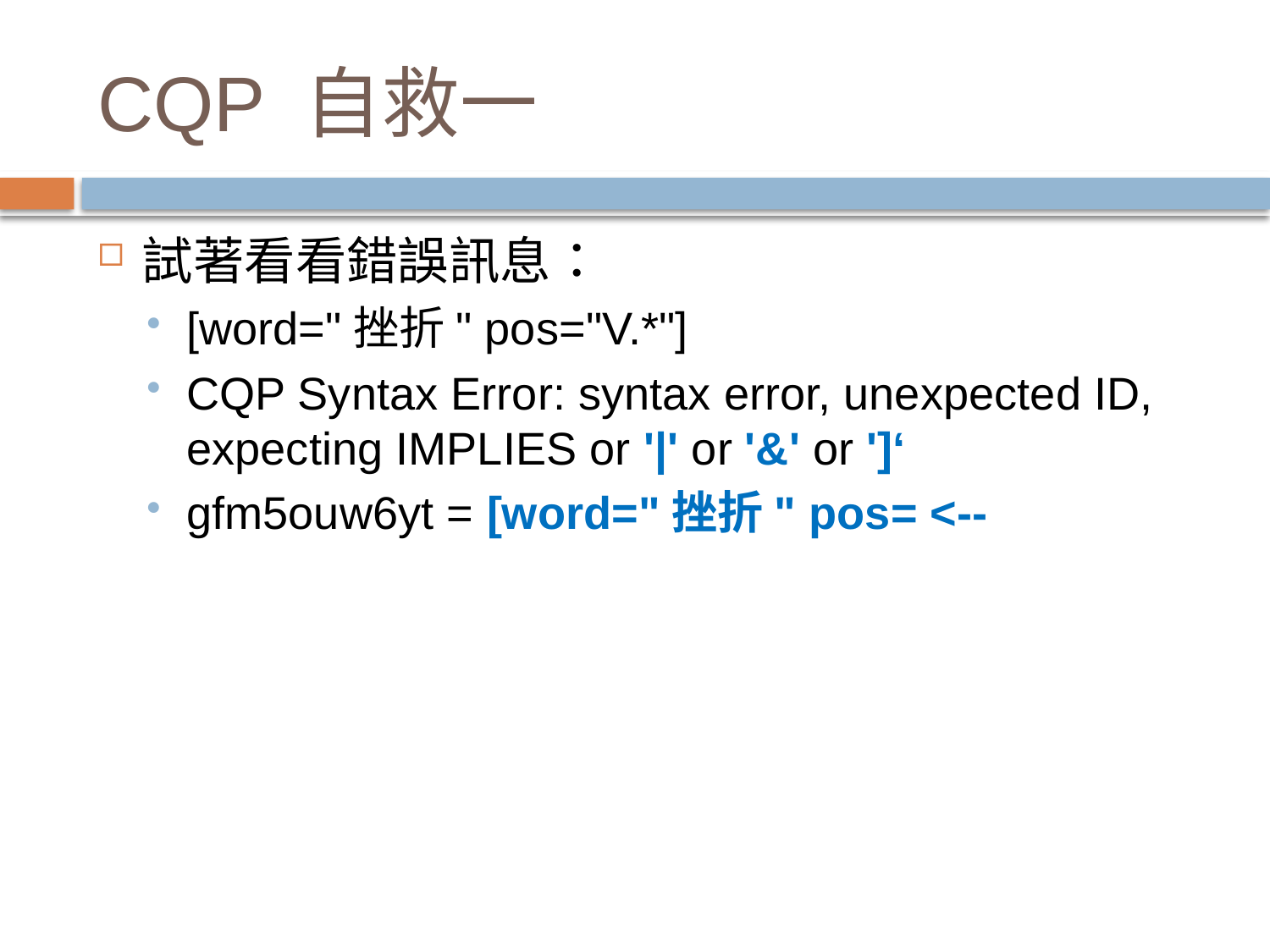

# CQP 自救一
試著看看錯誤訊息：
[word="挫折" pos="V.*"]
CQP Syntax Error: syntax error, unexpected ID, expecting IMPLIES or '|' or '&' or ']‘
gfm5ouw6yt = [word="挫折" pos= <--